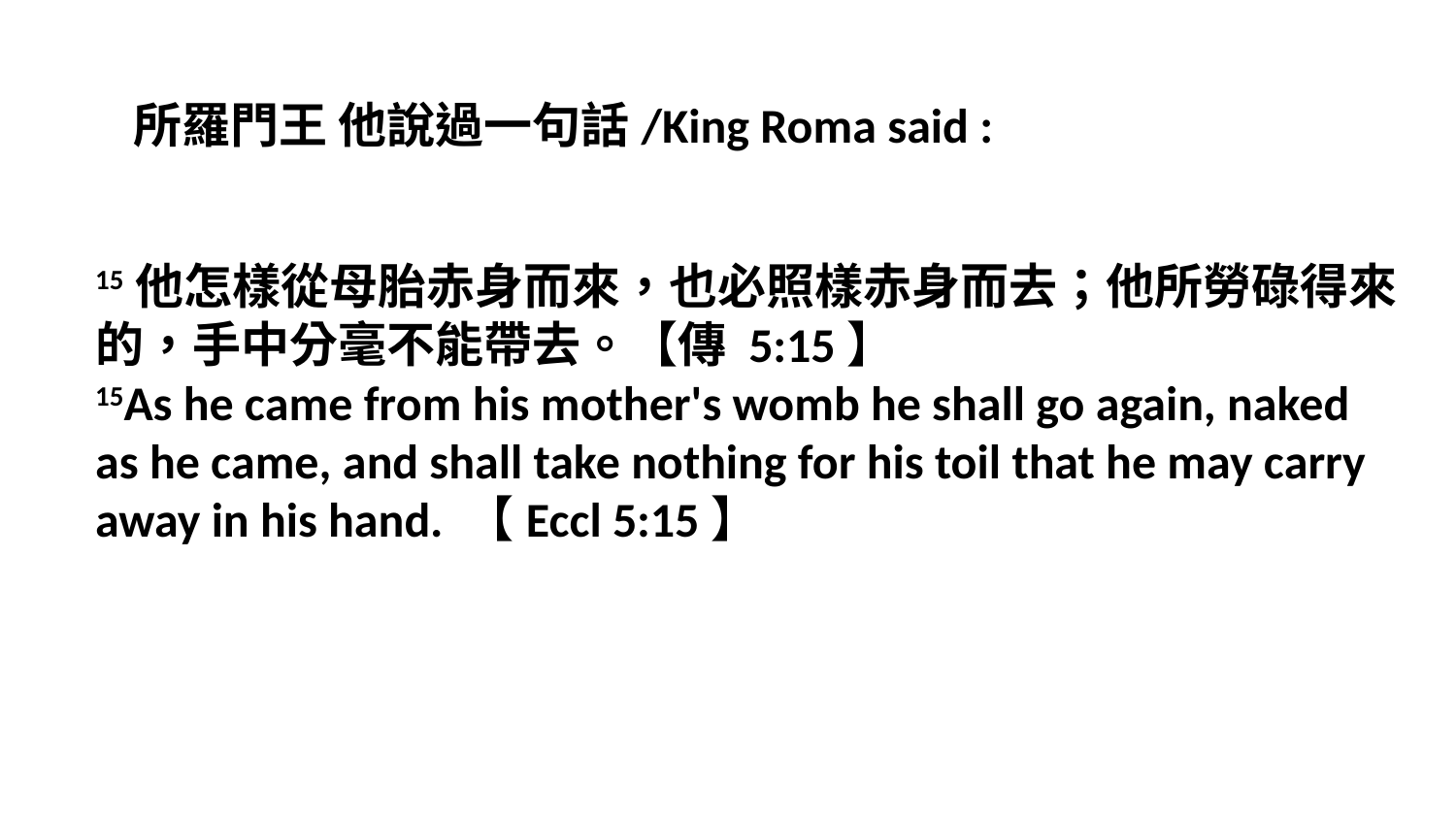

所羅門王 他說過一句話/King Roma said :
15他怎樣從母胎赤身而來，也必照樣赤身而去；他所勞碌得來的，手中分毫不能帶去。【傳 5:15】
15As he came from his mother's womb he shall go again, naked as he came, and shall take nothing for his toil that he may carry away in his hand. 【Eccl 5:15】